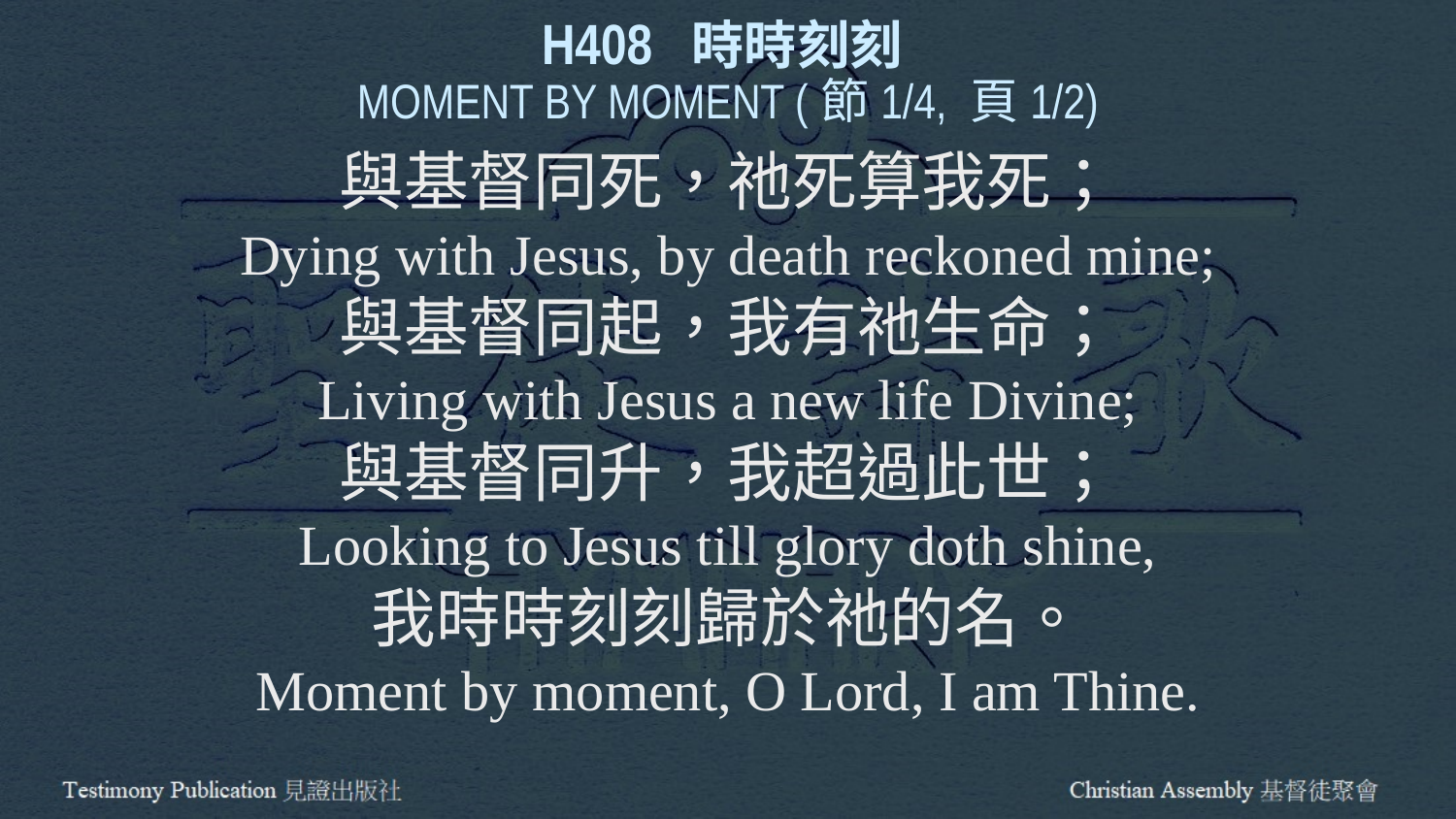

H408  時時刻刻
MOMENT BY MOMENT (節1/4, 頁1/2)
與基督同死，祂死算我死；
Dying with Jesus, by death reckoned mine;
與基督同起，我有祂生命；
Living with Jesus a new life Divine;
與基督同升，我超過此世；
Looking to Jesus till glory doth shine,
我時時刻刻歸於祂的名。
Moment by moment, O Lord, I am Thine.